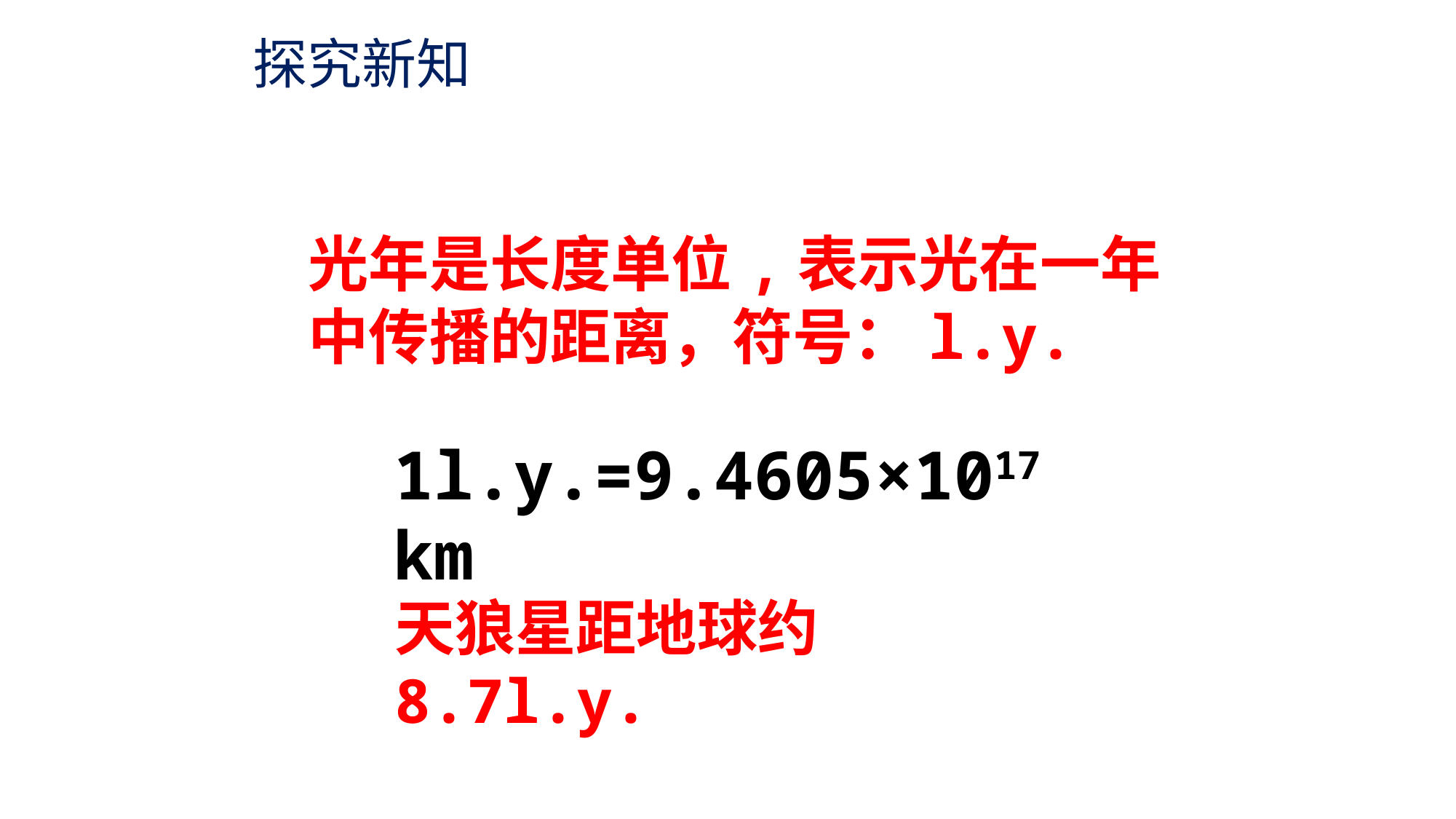

探究新知
光年是长度单位,表示光在一年中传播的距离，符号：l.y.
1l.y.=9.4605×1017km
天狼星距地球约8.7l.y.